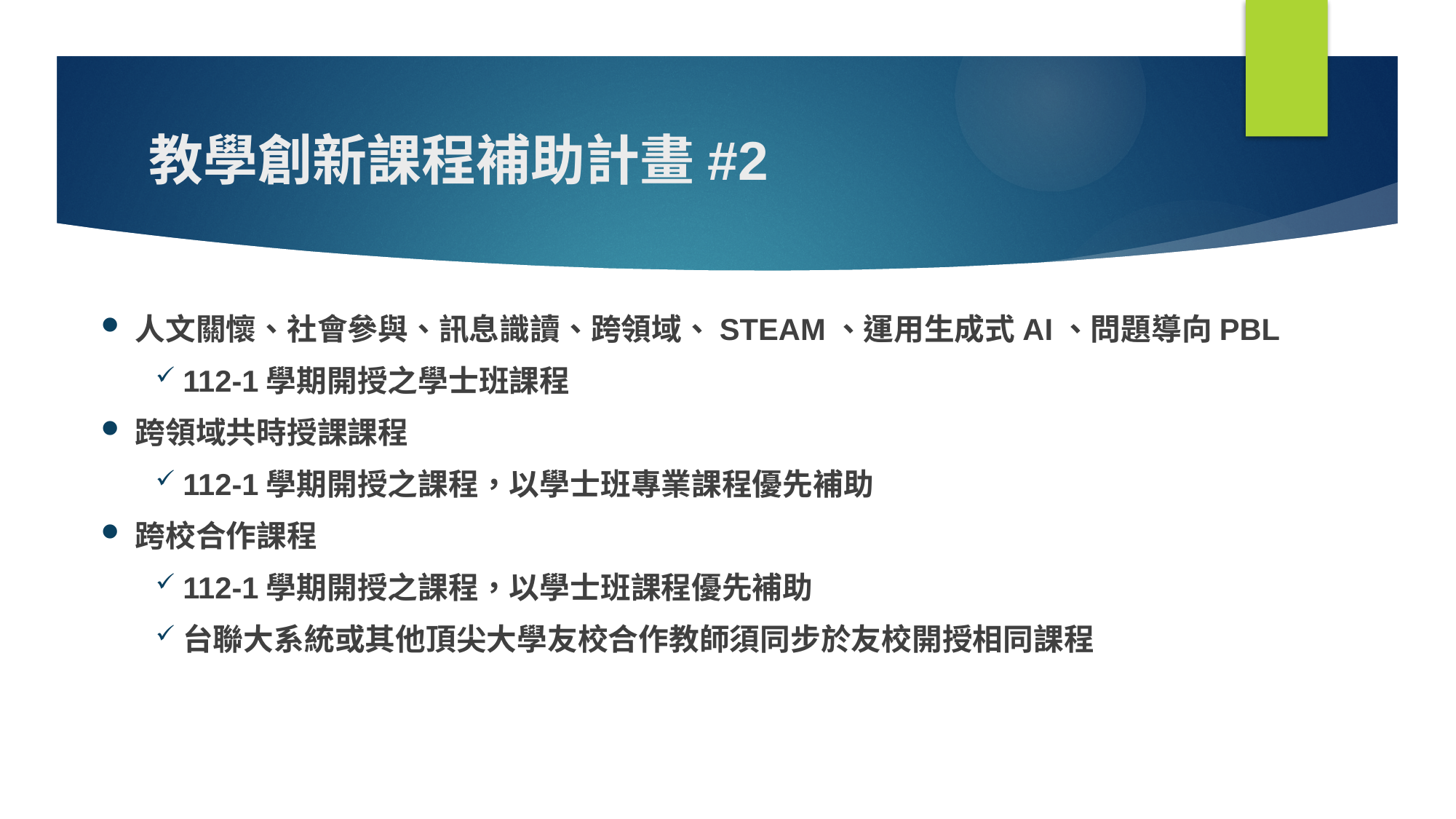

# 教學創新課程補助計畫#2
人文關懷、社會參與、訊息識讀、跨領域、STEAM、運用生成式AI、問題導向PBL
112-1學期開授之學士班課程
跨領域共時授課課程
112-1學期開授之課程，以學士班專業課程優先補助
跨校合作課程
112-1學期開授之課程，以學士班課程優先補助
台聯大系統或其他頂尖大學友校合作教師須同步於友校開授相同課程